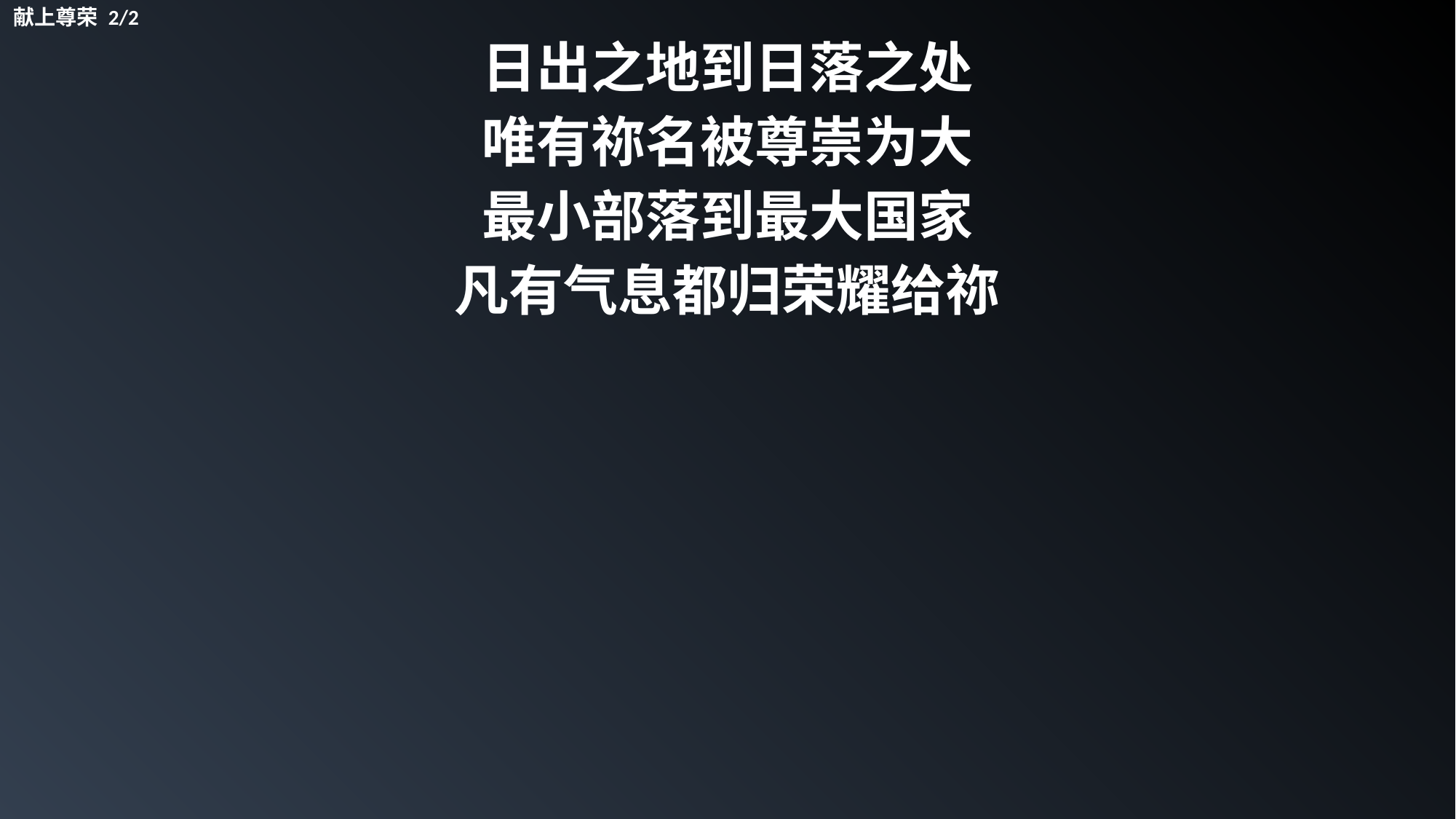

献上尊荣 2/2
日出之地到日落之处
唯有祢名被尊崇为大
最小部落到最大国家
凡有气息都归荣耀给祢